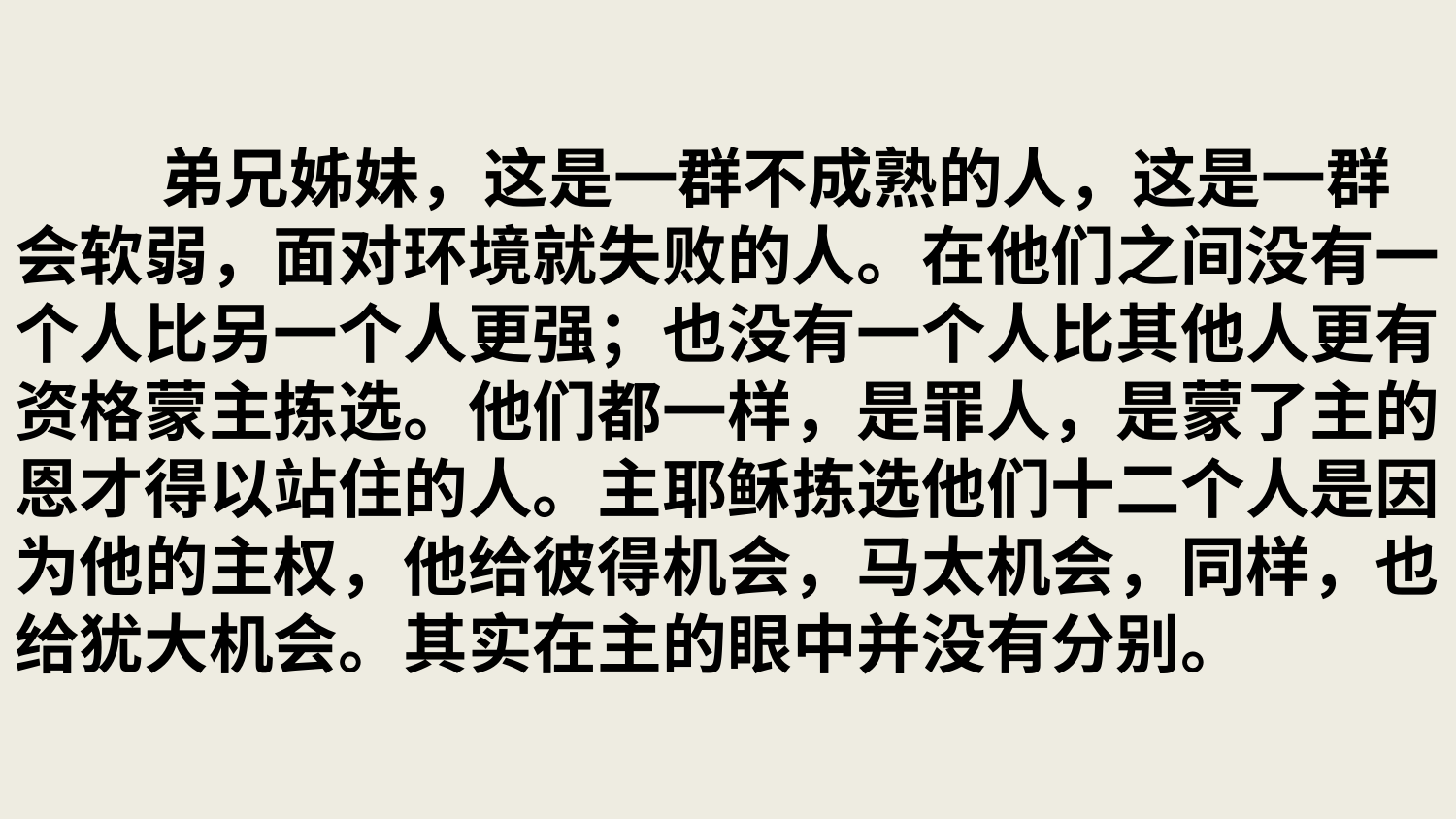

# 弟兄姊妹，这是一群不成熟的人，这是一群会软弱，面对环境就失败的人。在他们之间没有一个人比另一个人更强；也没有一个人比其他人更有资格蒙主拣选。他们都一样，是罪人，是蒙了主的恩才得以站住的人。主耶稣拣选他们十二个人是因为他的主权，他给彼得机会，马太机会，同样，也给犹大机会。其实在主的眼中并没有分别。